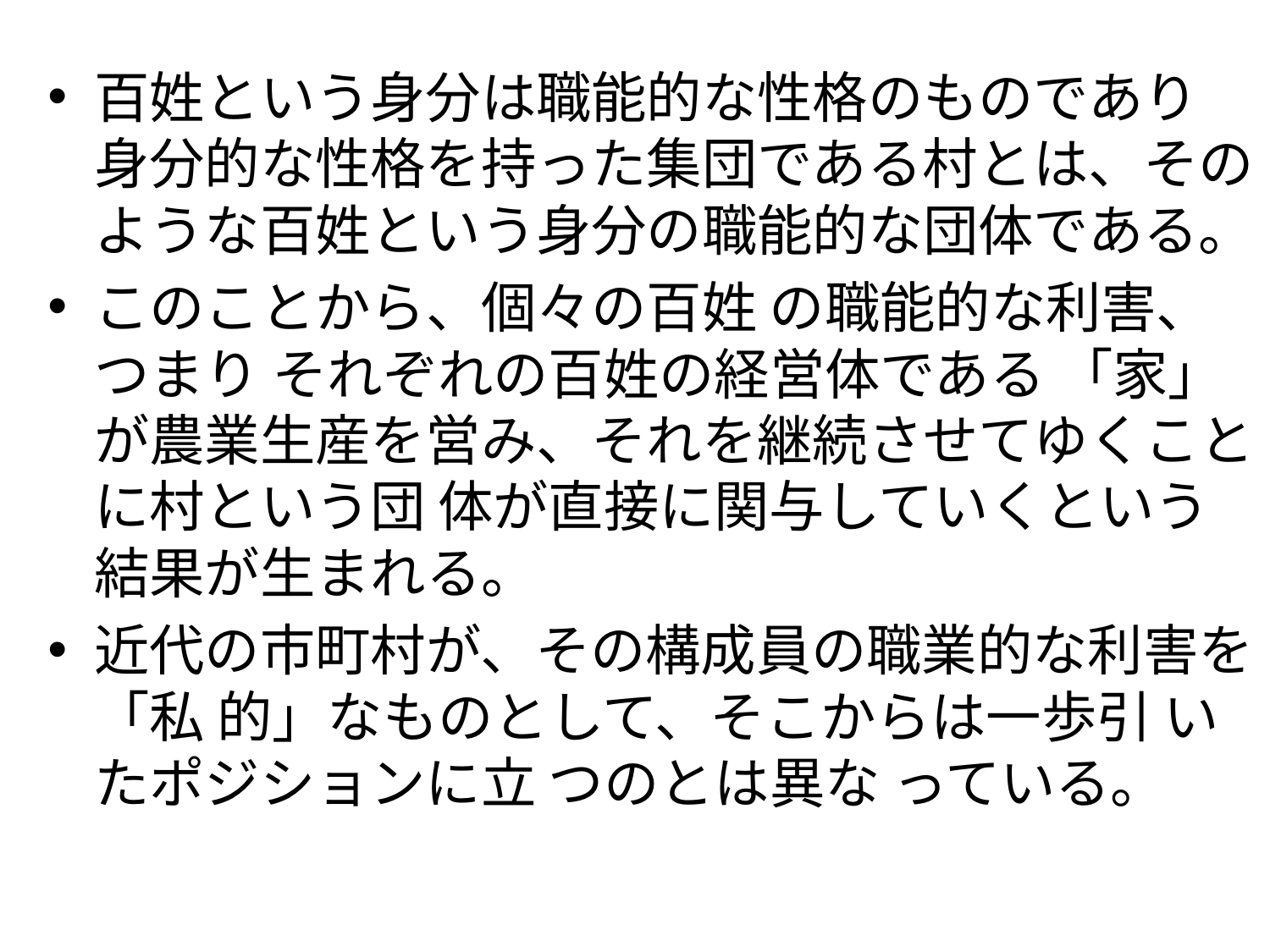

百姓という身分は職能的な性格のものであり   身分的な性格を持った集団である村とは、そのような百姓という身分の職能的な団体である。
このことから、個々の百姓 の職能的な利害、つまり それぞれの百姓の経営体である 「家」が農業生産を営み、それを継続させてゆくことに村という団 体が直接に関与していくという結果が生まれる。
近代の市町村が、その構成員の職業的な利害を 「私 的」なものとして、そこからは一歩引 いたポジションに立 つのとは異な っている。